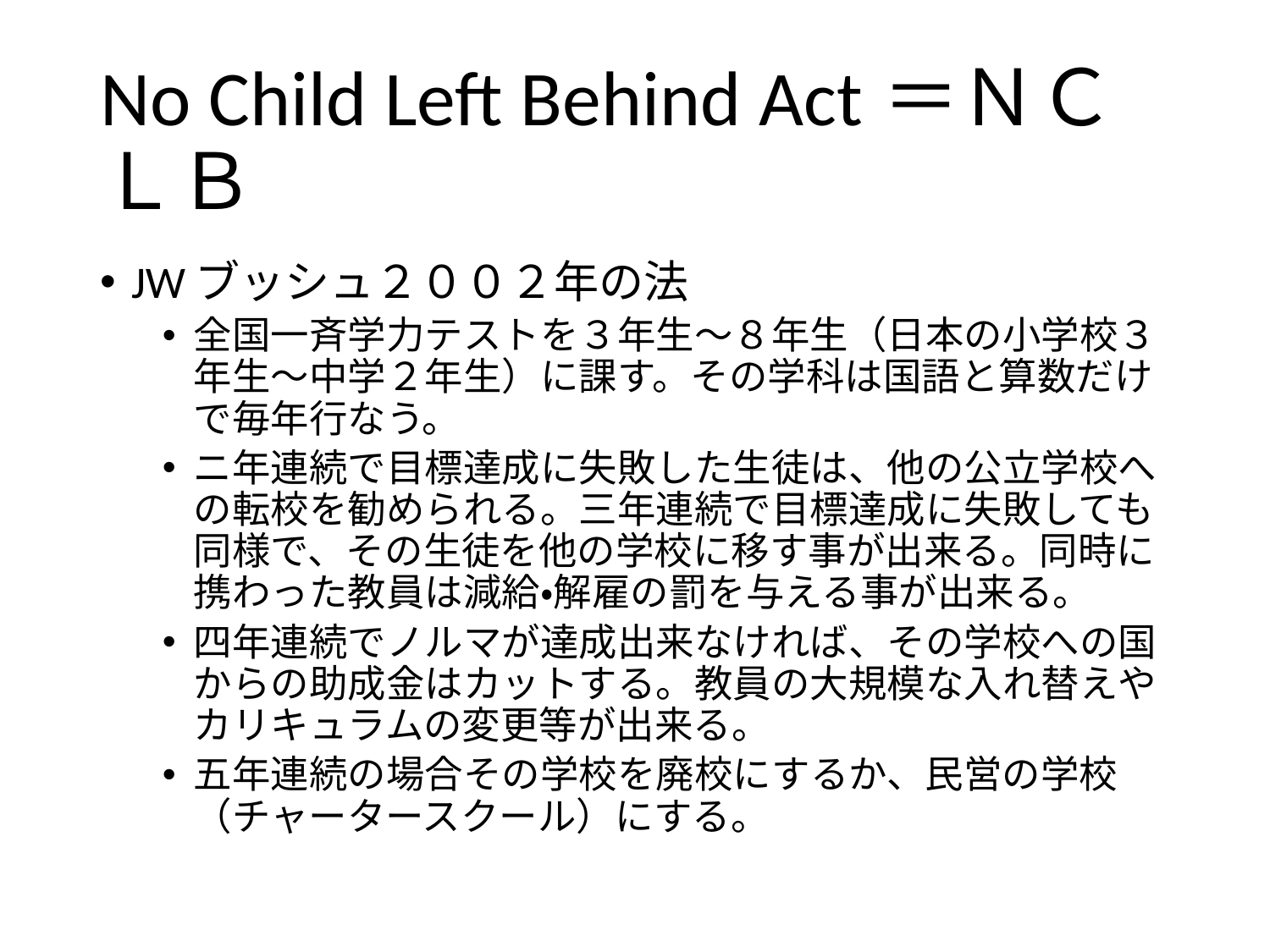

# No Child Left Behind Act＝ＮＣＬＢ
JWブッシュ２００２年の法
全国一斉学力テストを３年生～８年生（日本の小学校３年生～中学２年生）に課す。その学科は国語と算数だけで毎年行なう。
ニ年連続で目標達成に失敗した生徒は、他の公立学校への転校を勧められる。三年連続で目標達成に失敗しても同様で、その生徒を他の学校に移す事が出来る。同時に携わった教員は減給・解雇の罰を与える事が出来る。
四年連続でノルマが達成出来なければ、その学校への国からの助成金はカットする。教員の大規模な入れ替えやカリキュラムの変更等が出来る。
五年連続の場合その学校を廃校にするか、民営の学校（チャータースクール）にする。